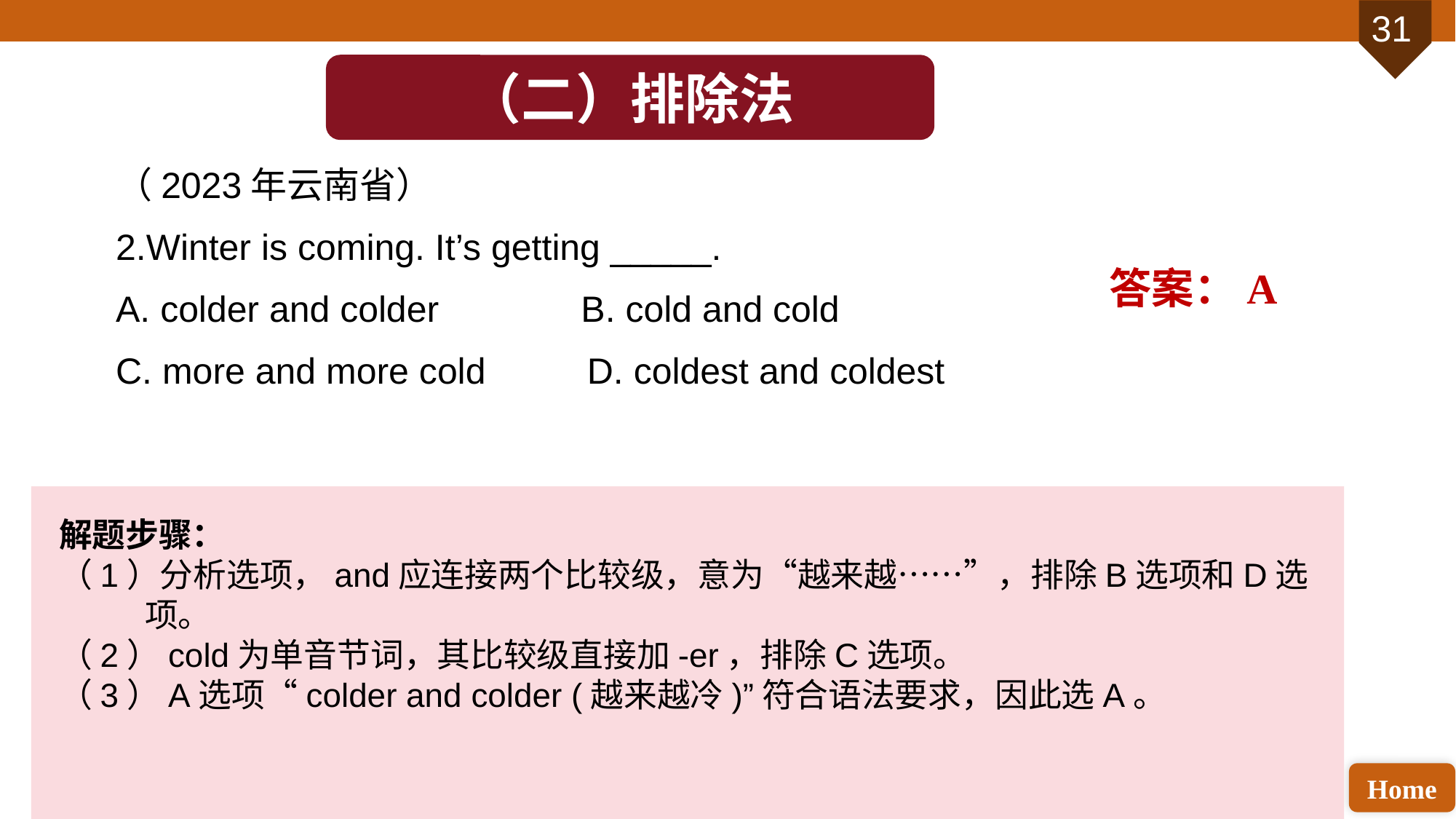

（二）排除法
（2023年云南省）
2.Winter is coming. It’s getting _____.
A. colder and colder              B. cold and cold
C. more and more cold          D. coldest and coldest

答案：A

解题步骤：
（1）分析选项，and应连接两个比较级，意为“越来越……”，排除B选项和D选项。
（2）cold为单音节词，其比较级直接加-er，排除C选项。
（3）A选项“colder and colder (越来越冷)”符合语法要求，因此选A。